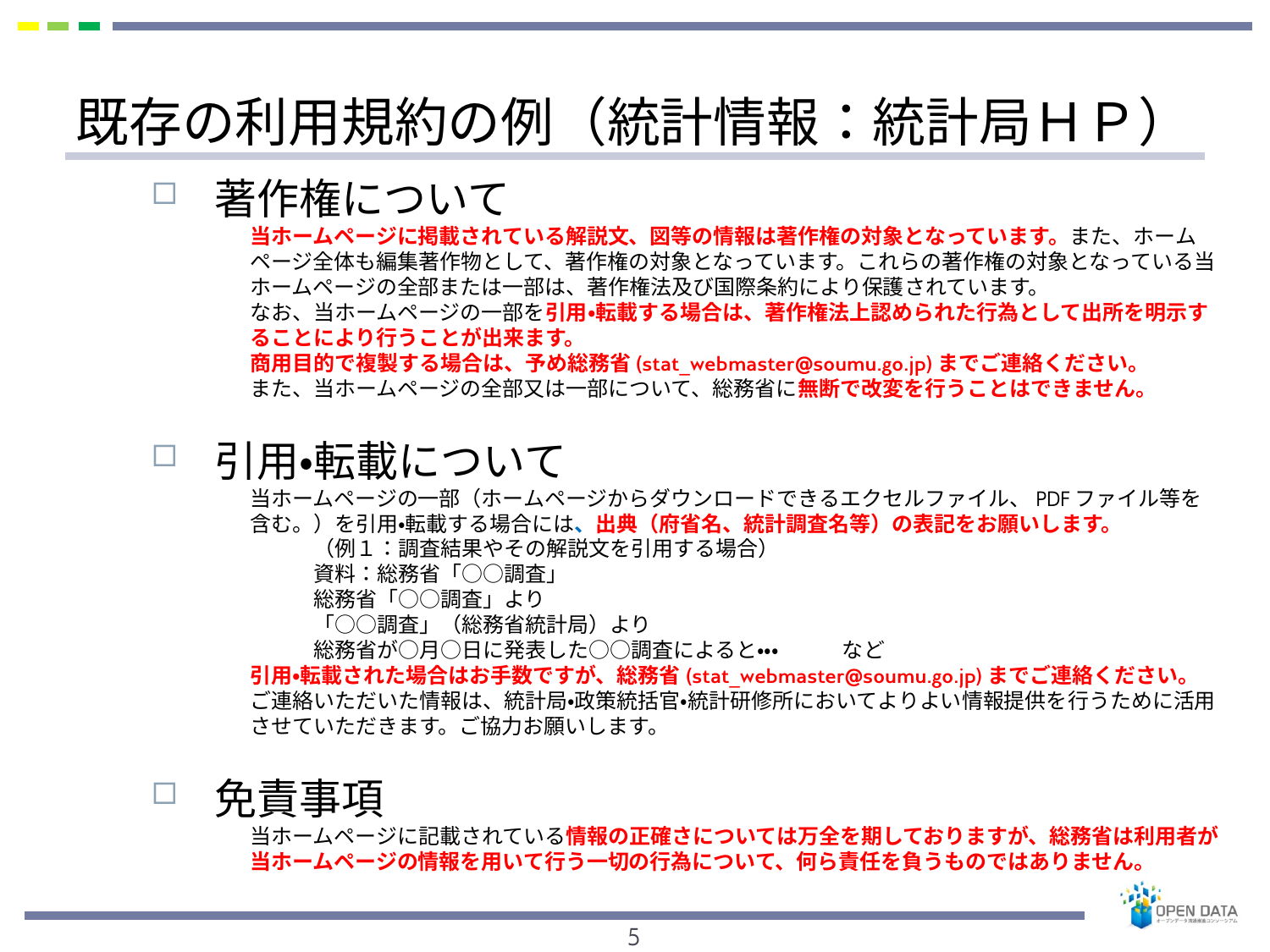

# 既存の利用規約の例（統計情報：統計局ＨＰ）
著作権について
当ホームページに掲載されている解説文、図等の情報は著作権の対象となっています。また、ホームページ全体も編集著作物として、著作権の対象となっています。これらの著作権の対象となっている当ホームページの全部または一部は、著作権法及び国際条約により保護されています。
なお、当ホームページの一部を引用・転載する場合は、著作権法上認められた行為として出所を明示することにより行うことが出来ます。
商用目的で複製する場合は、予め総務省(stat_webmaster@soumu.go.jp)までご連絡ください。
また、当ホームページの全部又は一部について、総務省に無断で改変を行うことはできません。

引用・転載について
当ホームページの一部（ホームページからダウンロードできるエクセルファイル、PDFファイル等を含む。）を引用・転載する場合には、出典（府省名、統計調査名等）の表記をお願いします。
（例１：調査結果やその解説文を引用する場合）
資料：総務省「○○調査」
総務省「○○調査」より
「○○調査」（総務省統計局）より
総務省が○月○日に発表した○○調査によると・・・　　　など
引用・転載された場合はお手数ですが、総務省(stat_webmaster@soumu.go.jp)までご連絡ください。 ご連絡いただいた情報は、統計局・政策統括官・統計研修所においてよりよい情報提供を行うために活用させていただきます。ご協力お願いします。

免責事項
当ホームページに記載されている情報の正確さについては万全を期しておりますが、総務省は利用者が当ホームページの情報を用いて行う一切の行為について、何ら責任を負うものではありません。
5